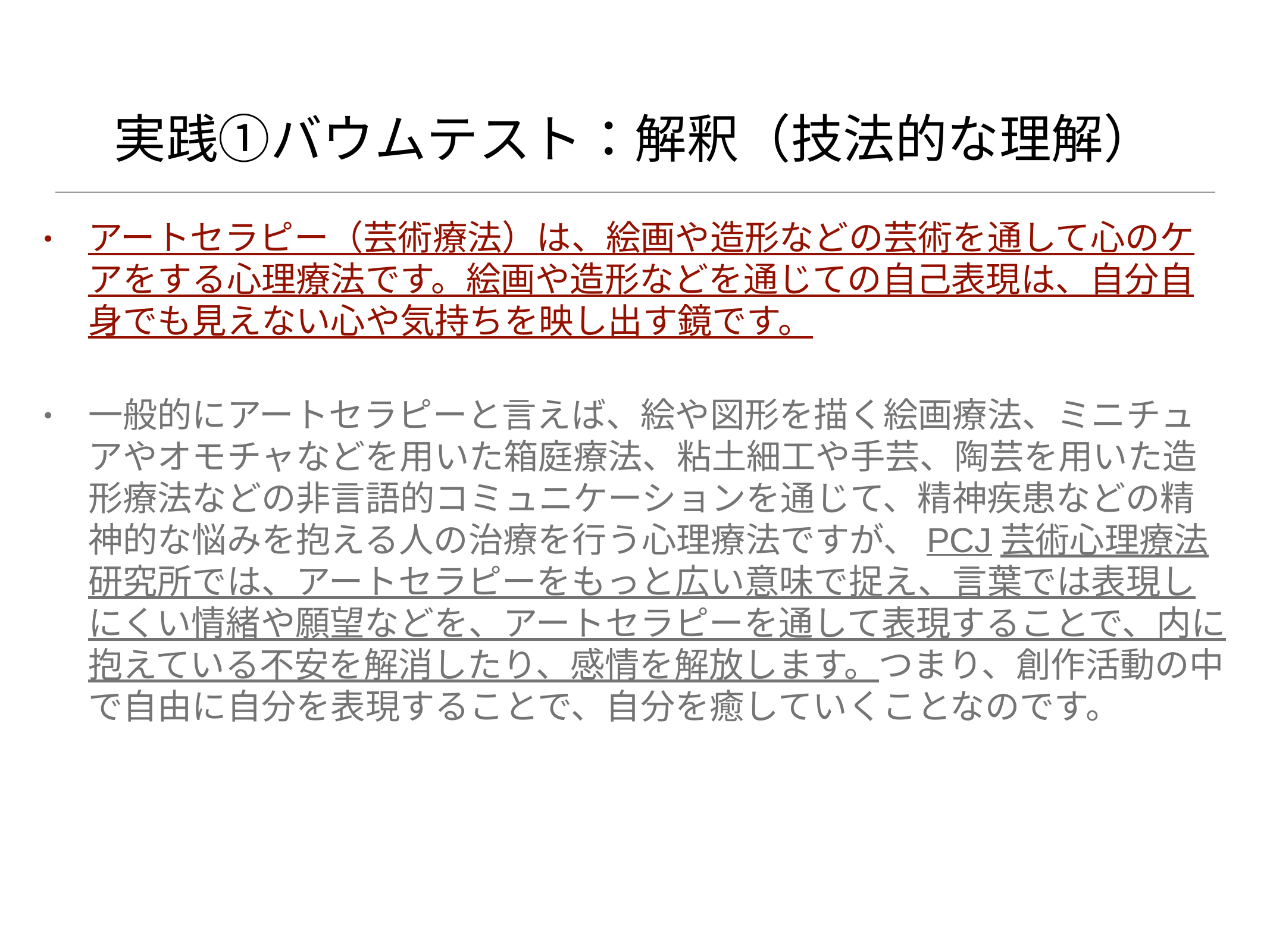

# 実践①バウムテスト：解釈（技法的な理解）
アートセラピー（芸術療法）は、絵画や造形などの芸術を通して心のケアをする心理療法です。絵画や造形などを通じての自己表現は、自分自身でも見えない心や気持ちを映し出す鏡です。
一般的にアートセラピーと言えば、絵や図形を描く絵画療法、ミニチュアやオモチャなどを用いた箱庭療法、粘土細工や手芸、陶芸を用いた造形療法などの非言語的コミュニケーションを通じて、精神疾患などの精神的な悩みを抱える人の治療を行う心理療法ですが、PCJ芸術心理療法研究所では、アートセラピーをもっと広い意味で捉え、言葉では表現しにくい情緒や願望などを、アートセラピーを通して表現することで、内に抱えている不安を解消したり、感情を解放します。つまり、創作活動の中で自由に自分を表現することで、自分を癒していくことなのです。